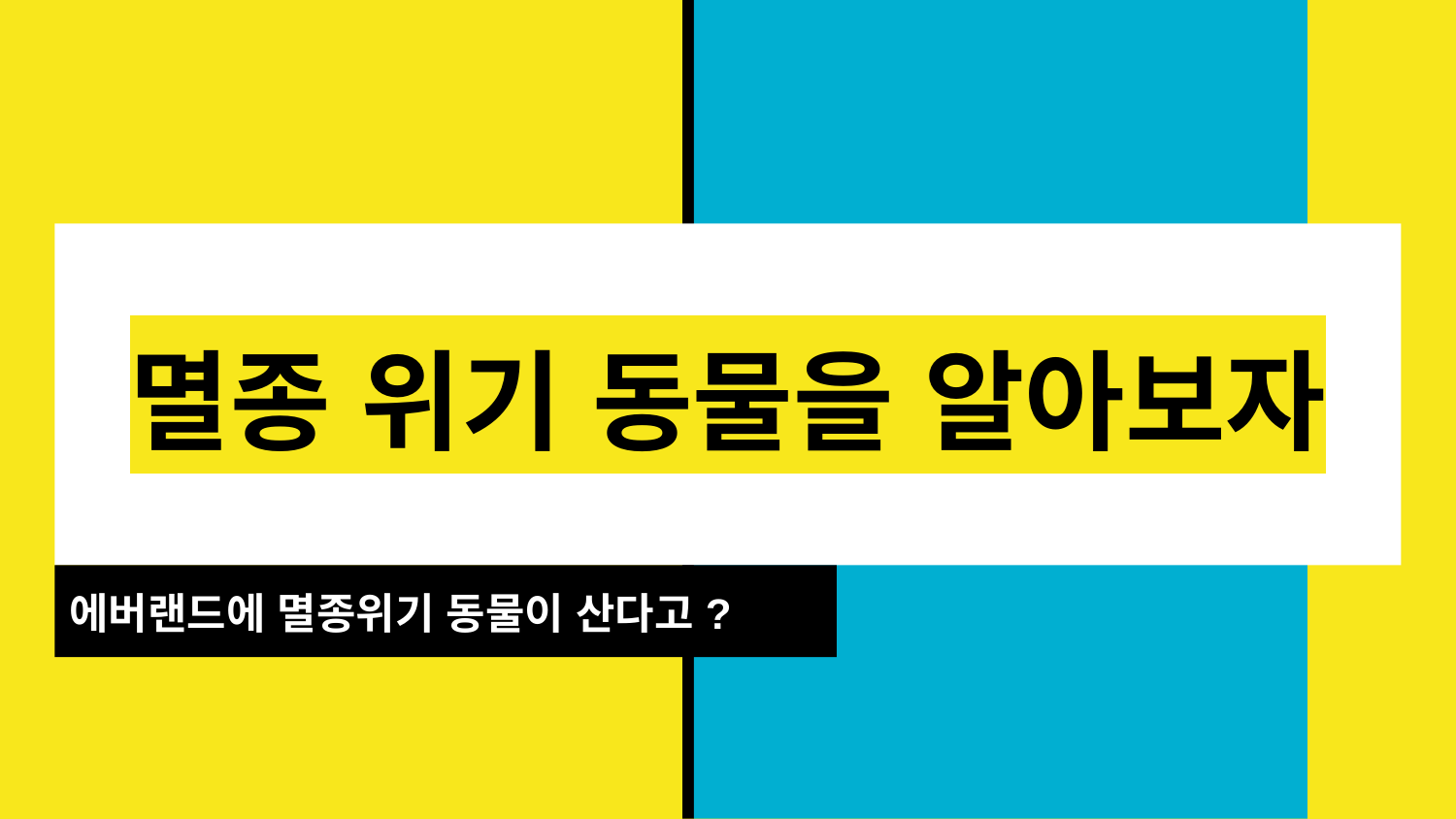

# 멸종 위기 동물을 알아보자
에버랜드에 멸종위기 동물이 산다고?